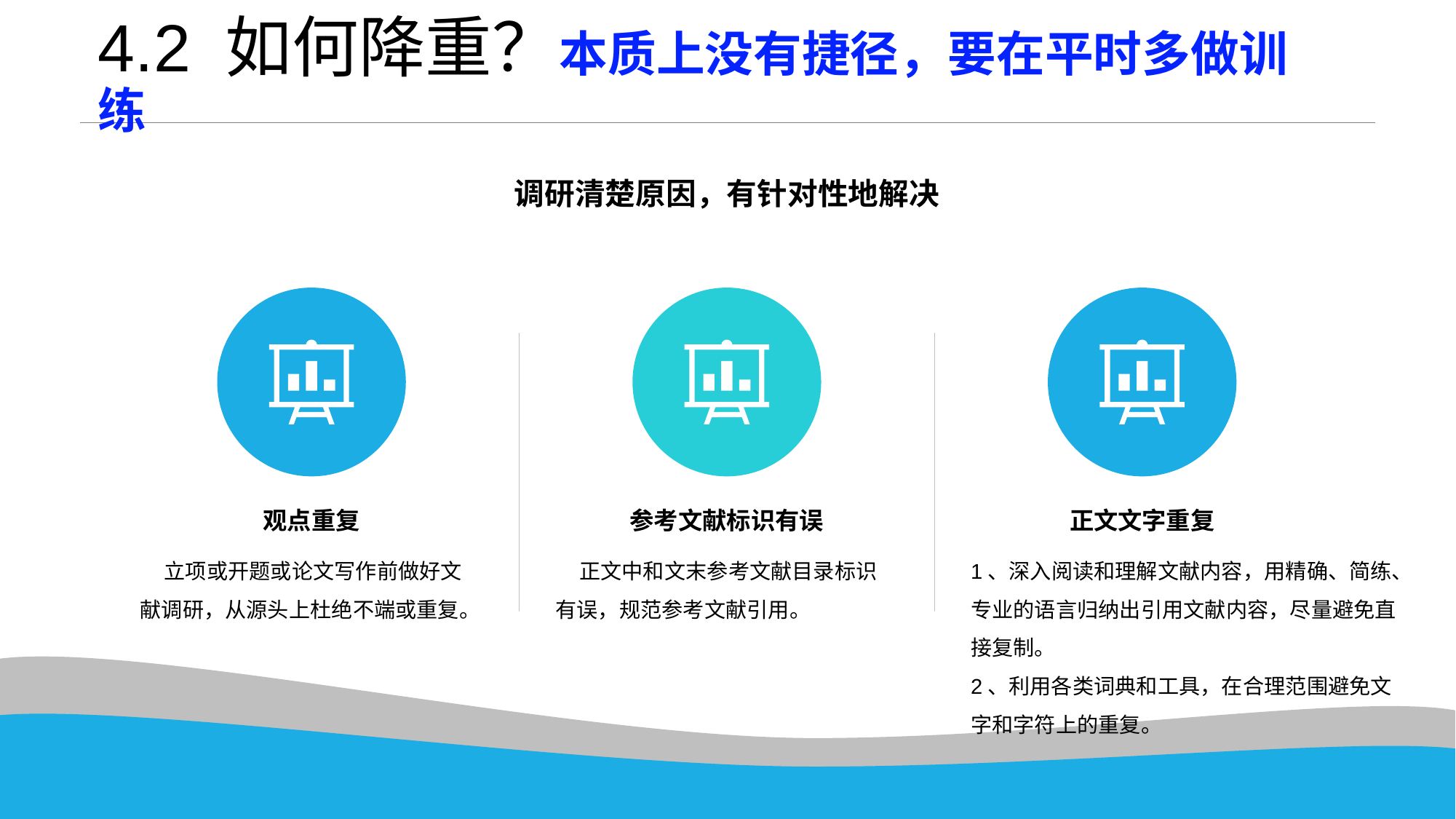

# 4.2 如何降重？本质上没有捷径，要在平时多做训练
调研清楚原因，有针对性地解决

观点重复
    立项或开题或论文写作前做好文献调研，从源头上杜绝不端或重复。

参考文献标识有误
    正文中和文末参考文献目录标识有误，规范参考文献引用。

正文文字重复
1、深入阅读和理解文献内容，用精确、简练、专业的语言归纳出引用文献内容，尽量避免直接复制。
2、利用各类词典和工具，在合理范围避免文字和字符上的重复。

www.islide.cc
85